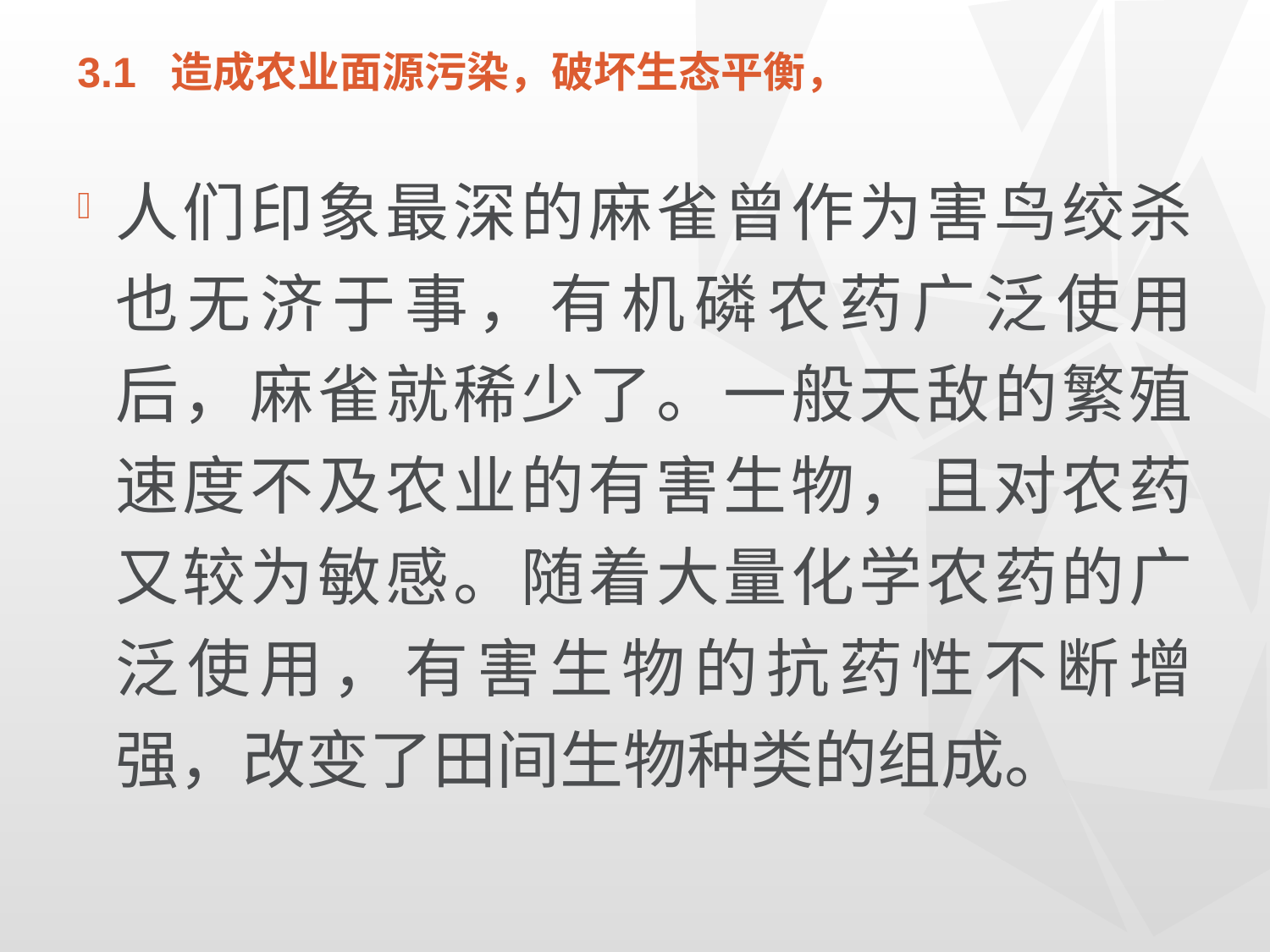

# 3.1  造成农业面源污染，破坏生态平衡，
人们印象最深的麻雀曾作为害鸟绞杀也无济于事，有机磷农药广泛使用后，麻雀就稀少了。一般天敌的繁殖速度不及农业的有害生物，且对农药又较为敏感。随着大量化学农药的广泛使用，有害生物的抗药性不断增强，改变了田间生物种类的组成。